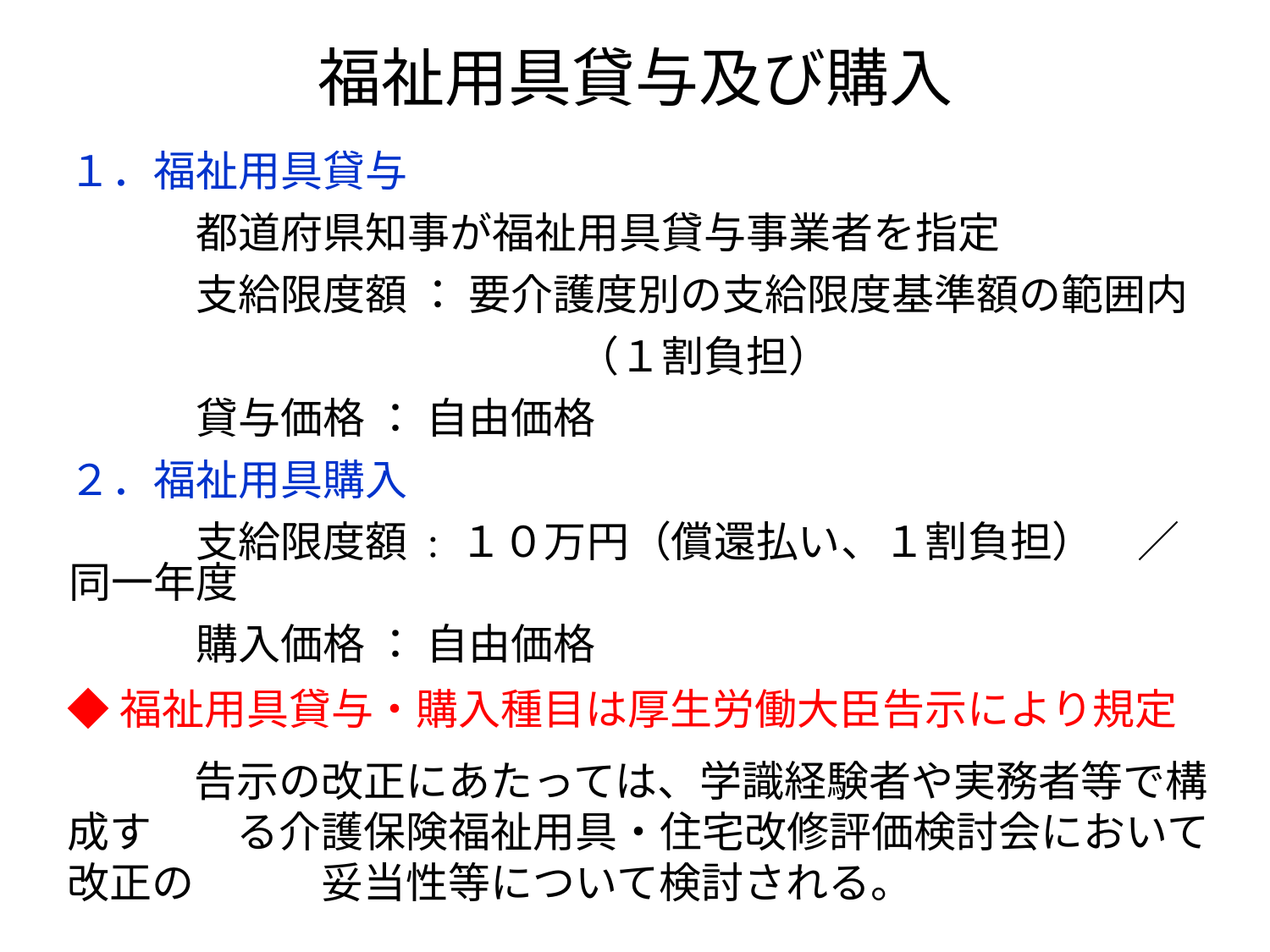

福祉用具貸与及び購入
１．福祉用具貸与
　　　都道府県知事が福祉用具貸与事業者を指定
　　　支給限度額 ： 要介護度別の支給限度基準額の範囲内
　　　　　　　　　　　　（１割負担）
　　　貸与価格 ： 自由価格
２．福祉用具購入
　　　支給限度額 : １０万円（償還払い、１割負担）　／同一年度
　　　購入価格 ： 自由価格
◆福祉用具貸与・購入種目は厚生労働大臣告示により規定
　　　告示の改正にあたっては、学識経験者や実務者等で構成す　　る介護保険福祉用具・住宅改修評価検討会において改正の　　　妥当性等について検討される。